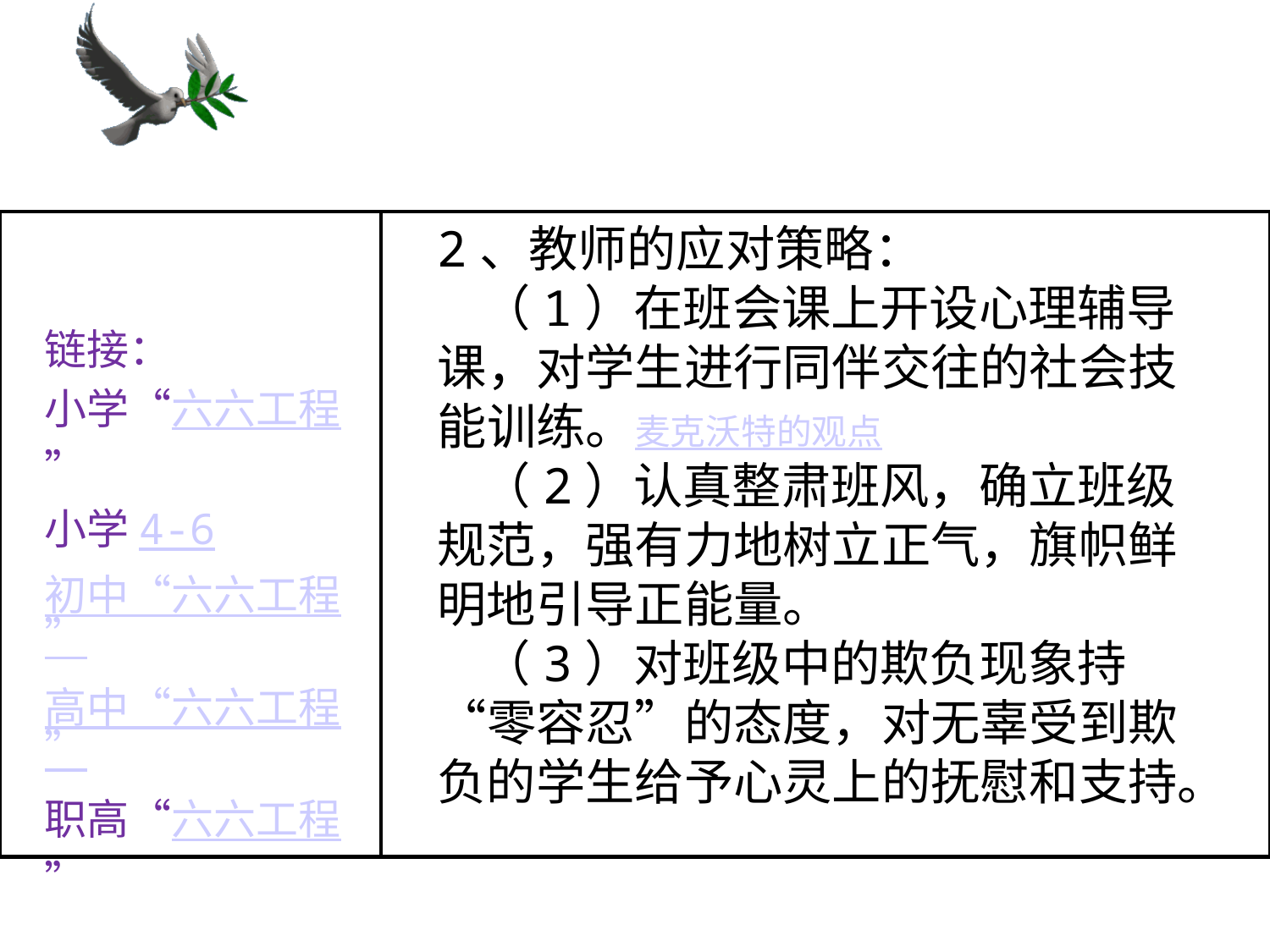

链接：
小学“六六工程”
小学4-6
初中“六六工程”
高中“六六工程”
职高“六六工程”
# 2、教师的应对策略： （1）在班会课上开设心理辅导课，对学生进行同伴交往的社会技能训练。麦克沃特的观点 （2）认真整肃班风，确立班级规范，强有力地树立正气，旗帜鲜明地引导正能量。 （3）对班级中的欺负现象持“零容忍”的态度，对无辜受到欺负的学生给予心灵上的抚慰和支持。